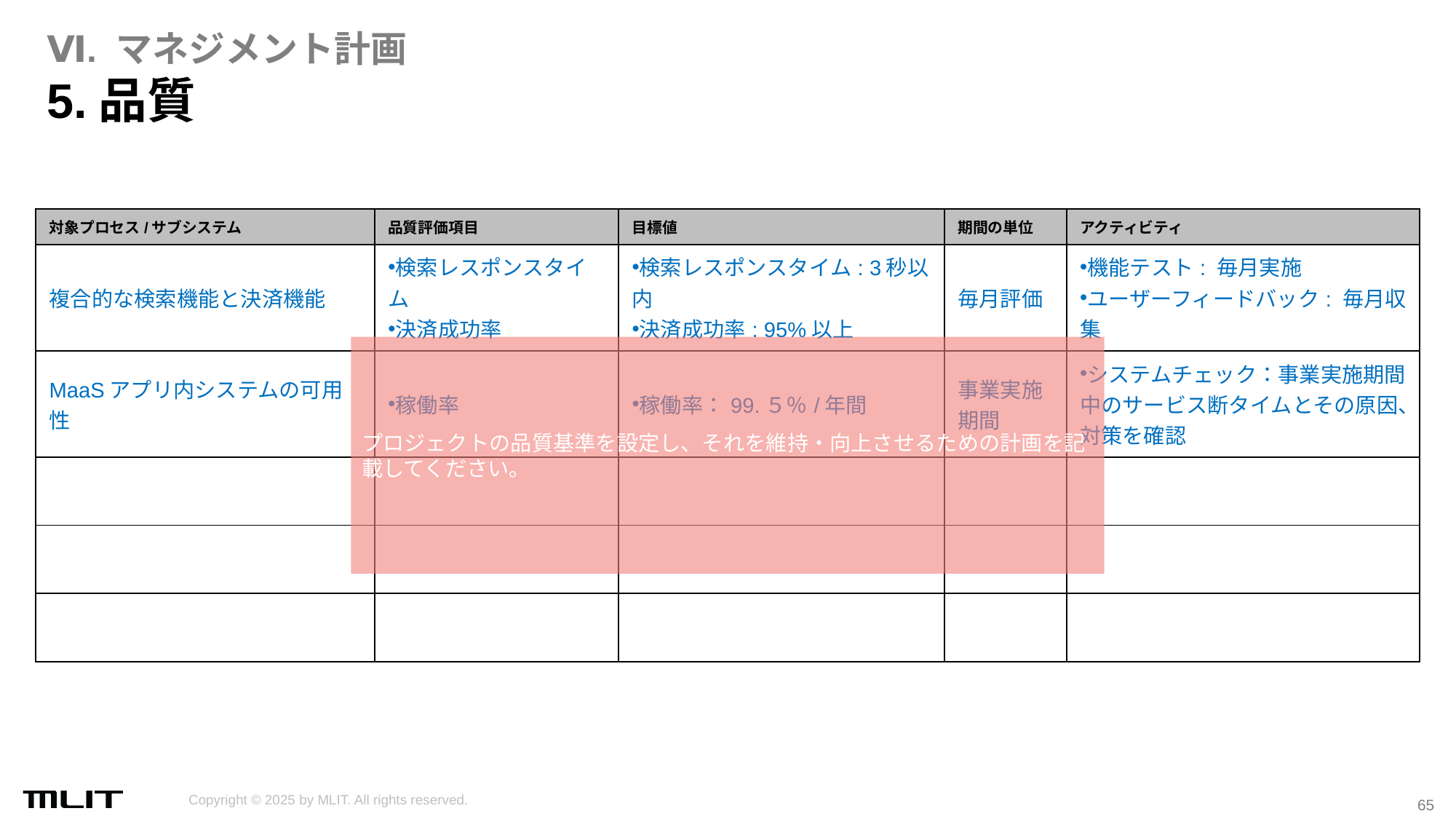

Ⅵ. マネジメント計画
# 5.品質
| 対象プロセス/サブシステム | 品質評価項目 | 目標値 | 期間の単位 | アクティビティ |
| --- | --- | --- | --- | --- |
| 複合的な検索機能と決済機能 | 検索レスポンスタイム 決済成功率 | 検索レスポンスタイム: 3秒以内 決済成功率: 95%以上 | 毎月評価 | 機能テスト: 毎月実施 ユーザーフィードバック: 毎月収集 |
| MaaSアプリ内システムの可用性 | 稼働率 | 稼働率：99.５％/年間 | 事業実施期間 | システムチェック：事業実施期間中のサービス断タイムとその原因、対策を確認 |
|  |  |  |  |  |
|  |  |  |  |  |
|  |  |  |  |  |
プロジェクトの品質基準を設定し、それを維持・向上させるための計画を記載してください。